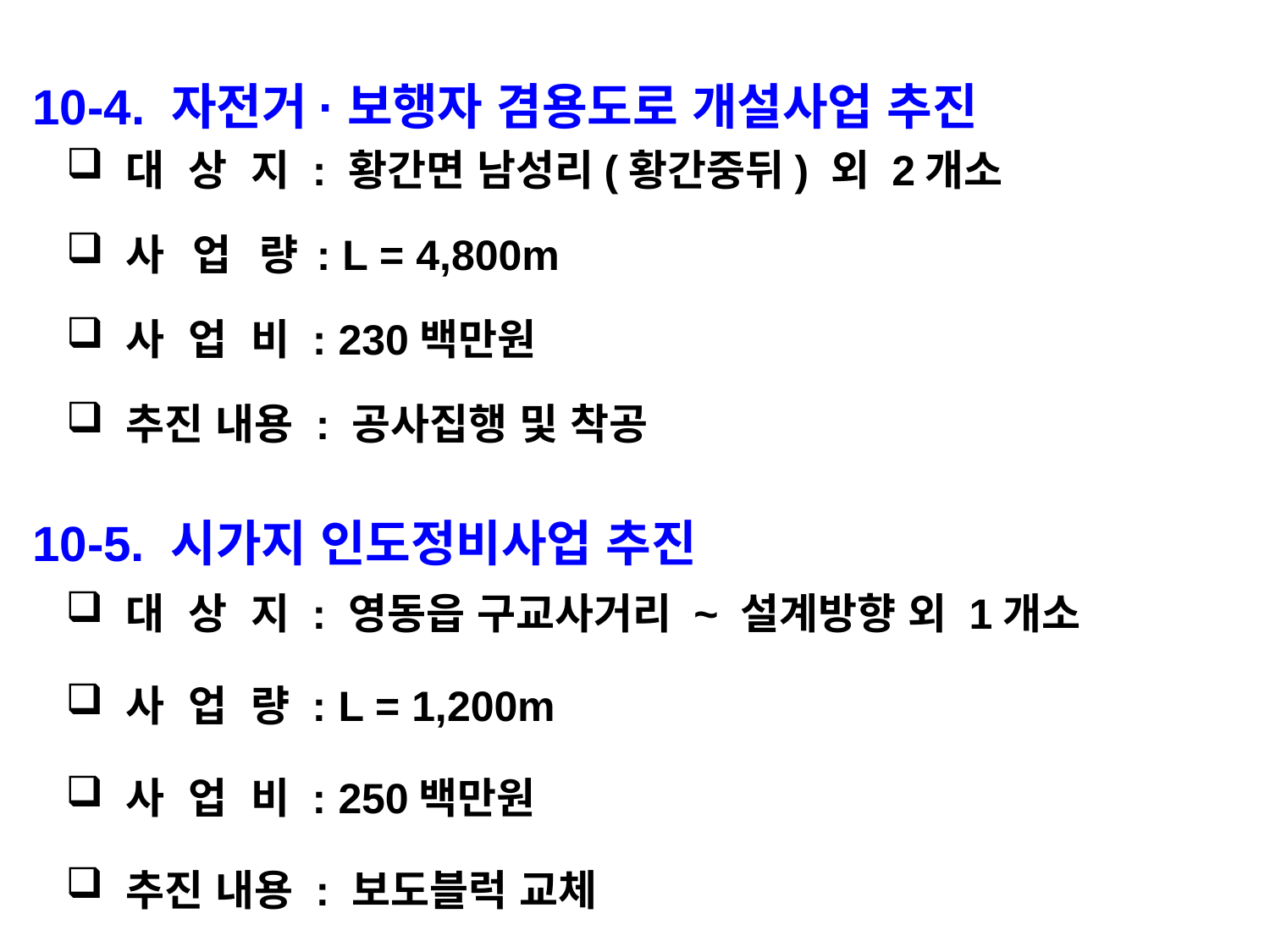

10-4. 자전거·보행자 겸용도로 개설사업 추진
 대  상  지 : 황간면 남성리(황간중뒤) 외 2개소
 사 업 량: L = 4,800m
 사  업  비 : 230백만원
 추진 내용 : 공사집행 및 착공
10-5. 시가지 인도정비사업 추진
 대  상  지 : 영동읍 구교사거리 ~ 설계방향 외 1개소
 사  업  량 : L = 1,200m
 사  업  비 : 250백만원
 추진 내용 : 보도블럭 교체